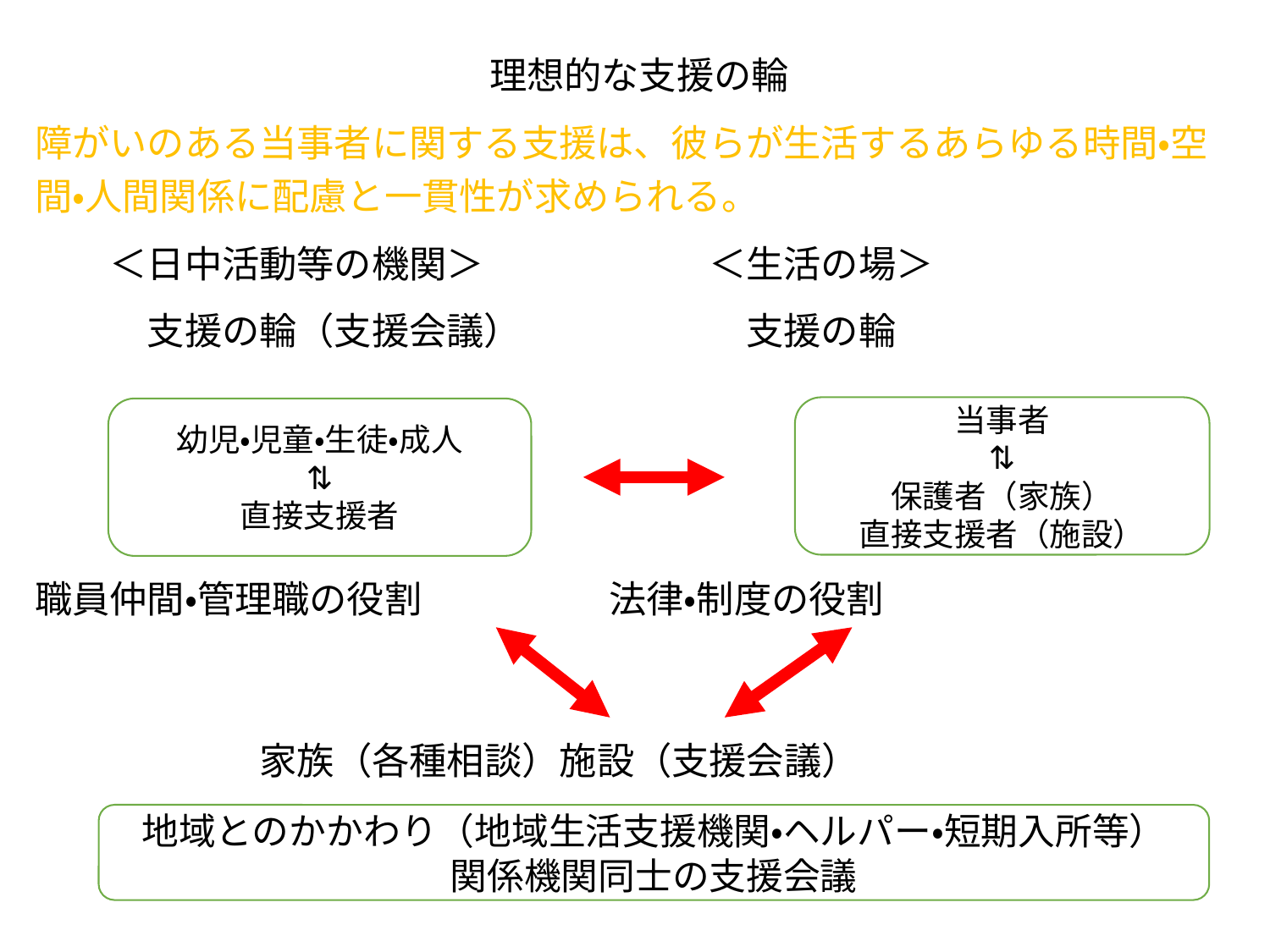

理想的な支援の輪
障がいのある当事者に関する支援は、彼らが生活するあらゆる時間・空間・人間関係に配慮と一貫性が求められる。
　　＜日中活動等の機関＞　　　　　　＜生活の場＞
　　　支援の輪（支援会議）　　　　　　支援の輪

職員仲間・管理職の役割　　　　　法律・制度の役割

　　　　　　家族（各種相談）施設（支援会議）

当事者
⇅
保護者（家族）
直接支援者（施設）
幼児・児童・生徒・成人
⇅
直接支援者
地域とのかかわり（地域生活支援機関・ヘルパー・短期入所等）
関係機関同士の支援会議